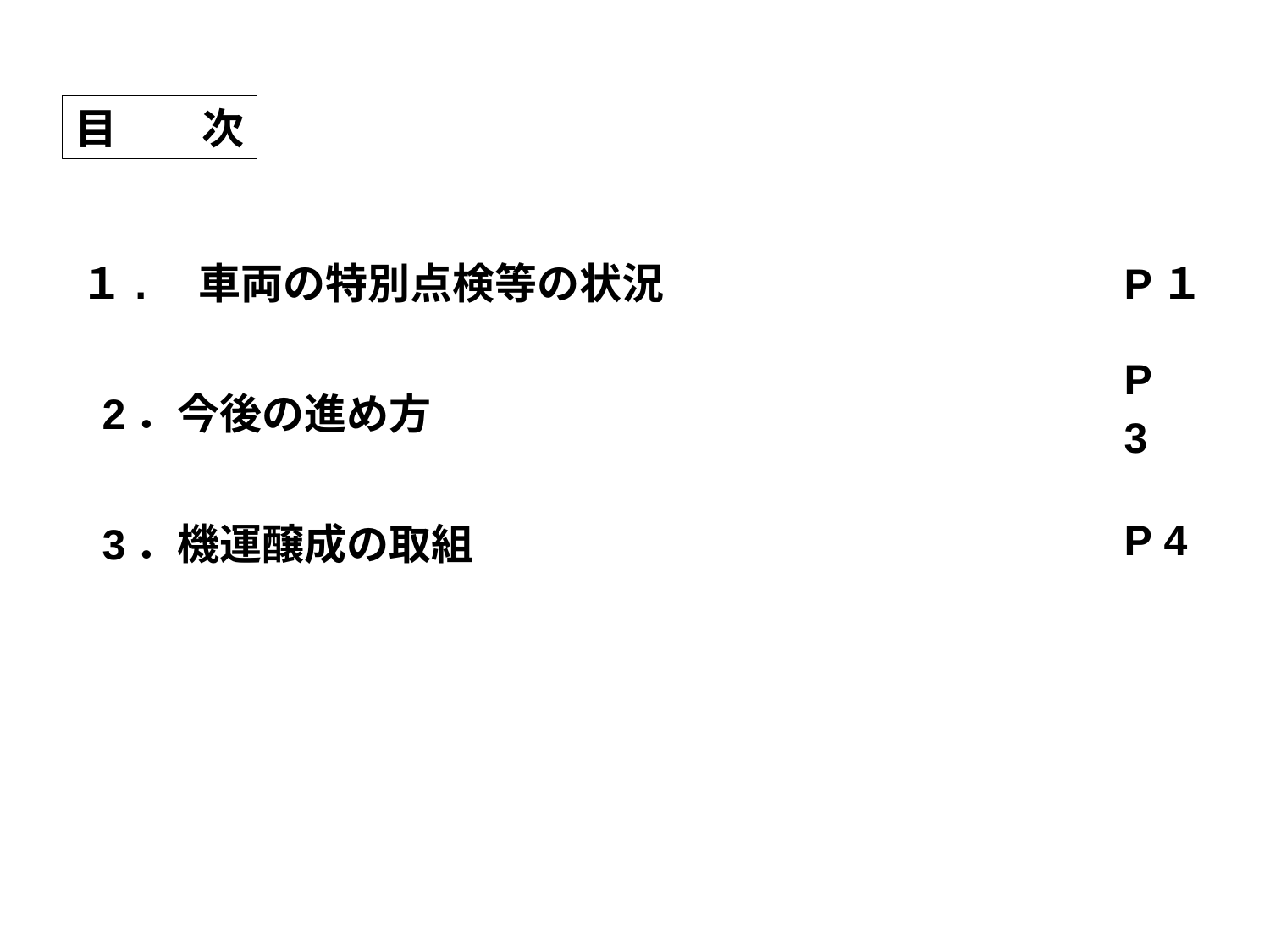

目　　次
| １.　車両の特別点検等の状況 | P１ |
| --- | --- |
| 2．今後の進め方 | P 3 |
| 3．機運醸成の取組 | P 4 |